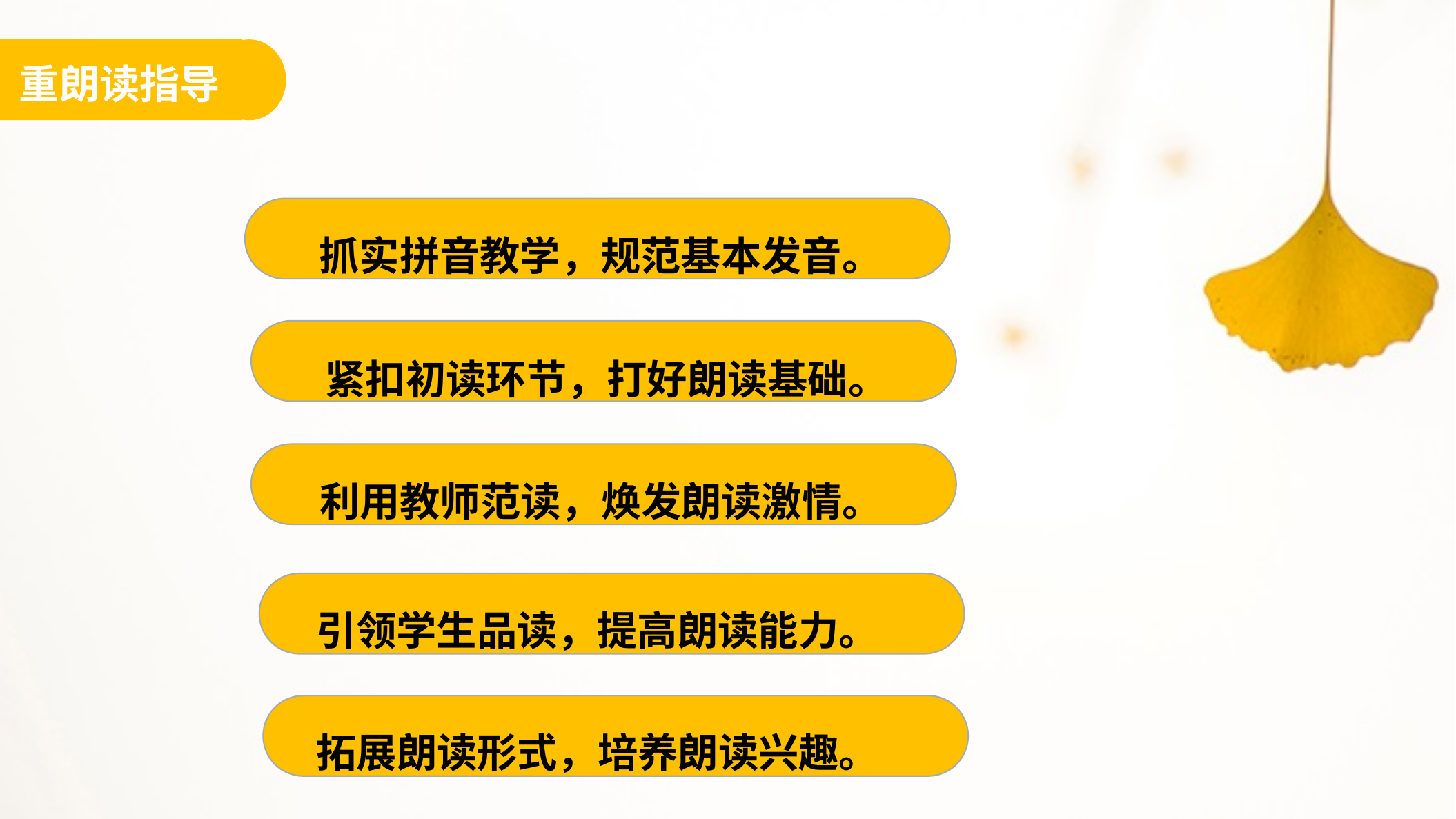

重朗读指导
  抓实拼音教学，规范基本发音。

  紧扣初读环节，打好朗读基础。

利用教师范读，焕发朗读激情。

引领学生品读，提高朗读能力。

拓展朗读形式，培养朗读兴趣。